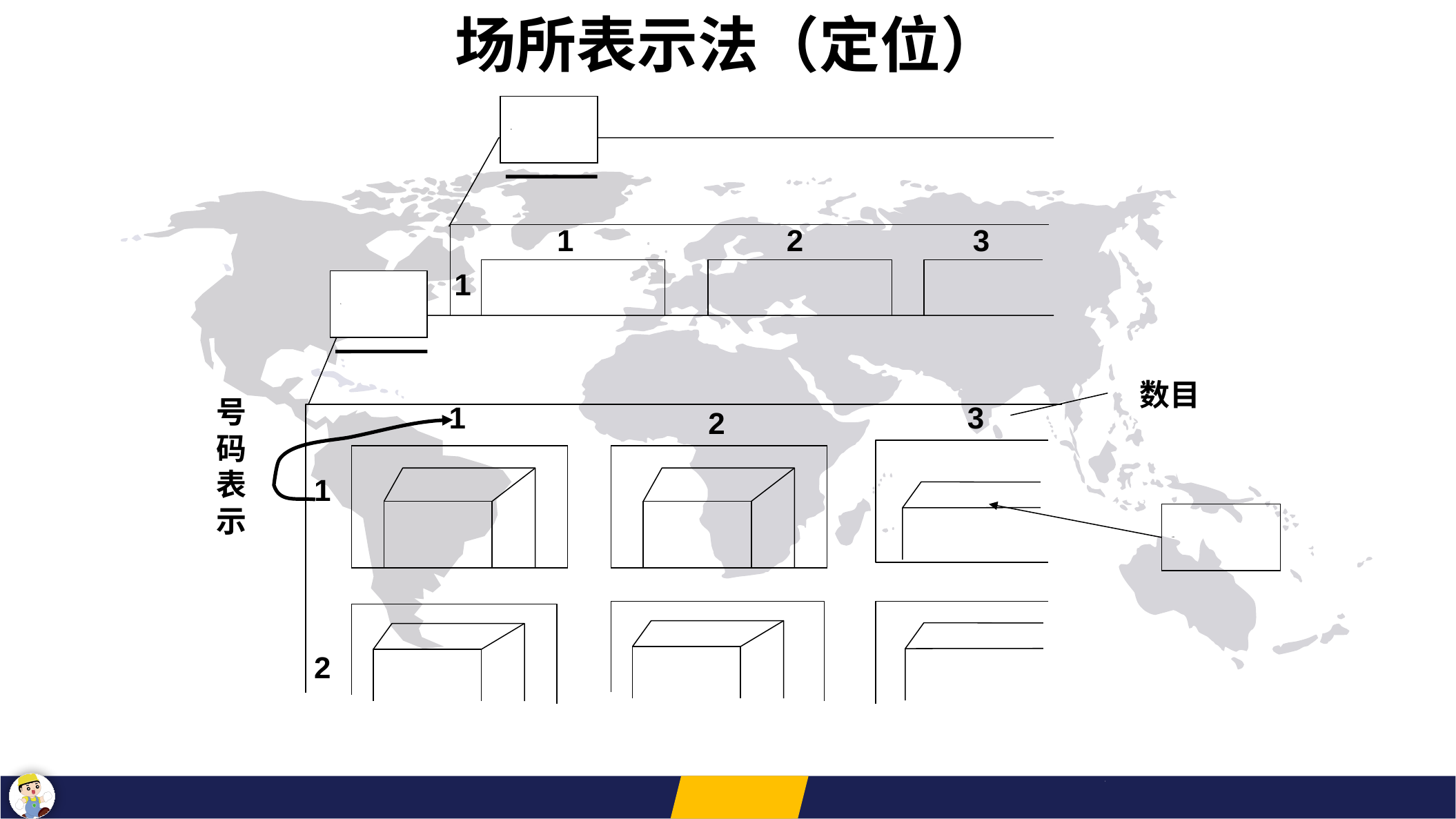

场所表示法（定位）
 B

1
2
3

1
A

数目
号码表示

1
3

2

1

A31

2